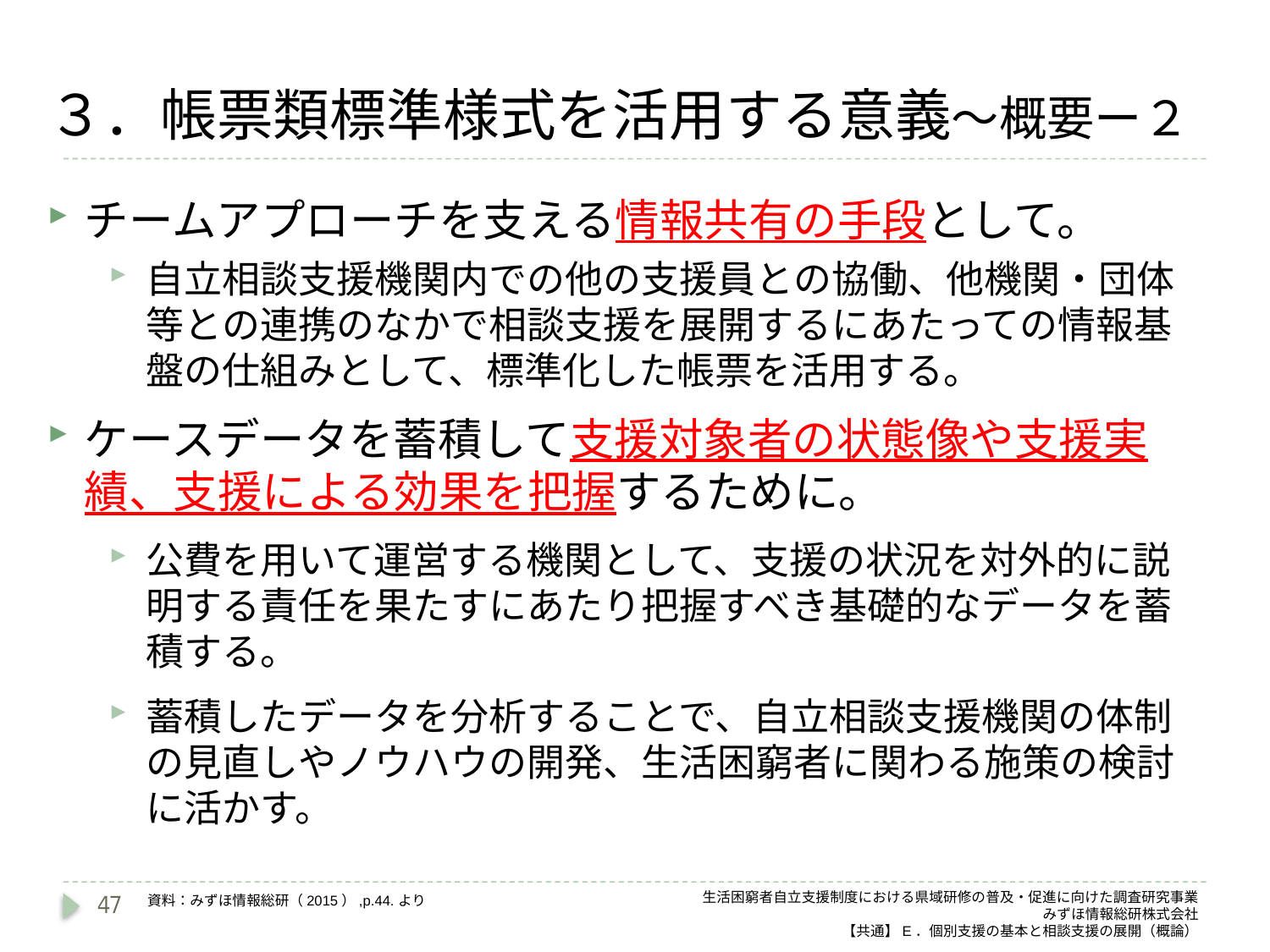

# ３．帳票類標準様式を活用する意義～概要ー２
チームアプローチを支える情報共有の手段として。
自立相談支援機関内での他の支援員との協働、他機関・団体等との連携のなかで相談支援を展開するにあたっての情報基盤の仕組みとして、標準化した帳票を活用する。
ケースデータを蓄積して支援対象者の状態像や支援実績、支援による効果を把握するために。
公費を用いて運営する機関として、支援の状況を対外的に説明する責任を果たすにあたり把握すべき基礎的なデータを蓄積する。
蓄積したデータを分析することで、自立相談支援機関の体制の見直しやノウハウの開発、生活困窮者に関わる施策の検討に活かす。
47
生活困窮者自立支援制度における県域研修の普及・促進に向けた調査研究事業
みずほ情報総研株式会社
【共通】E．個別支援の基本と相談支援の展開（概論）
資料：みずほ情報総研（2015）,p.44.より